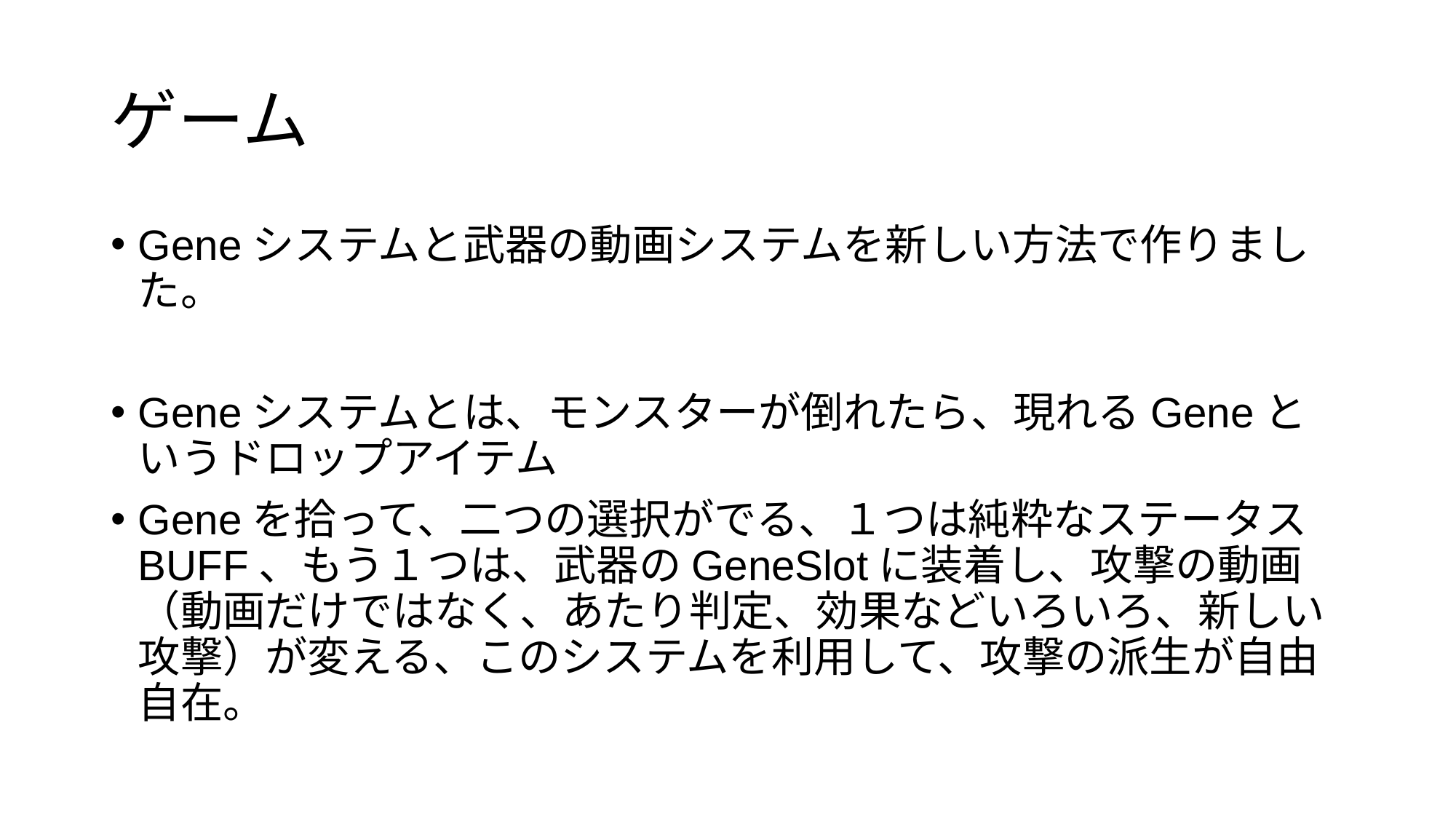

# ゲーム
Geneシステムと武器の動画システムを新しい方法で作りました。

Geneシステムとは、モンスターが倒れたら、現れるGeneというドロップアイテム
Geneを拾って、二つの選択がでる、１つは純粋なステータスBUFF、もう１つは、武器のGeneSlotに装着し、攻撃の動画（動画だけではなく、あたり判定、効果などいろいろ、新しい攻撃）が変える、このシステムを利用して、攻撃の派生が自由自在。